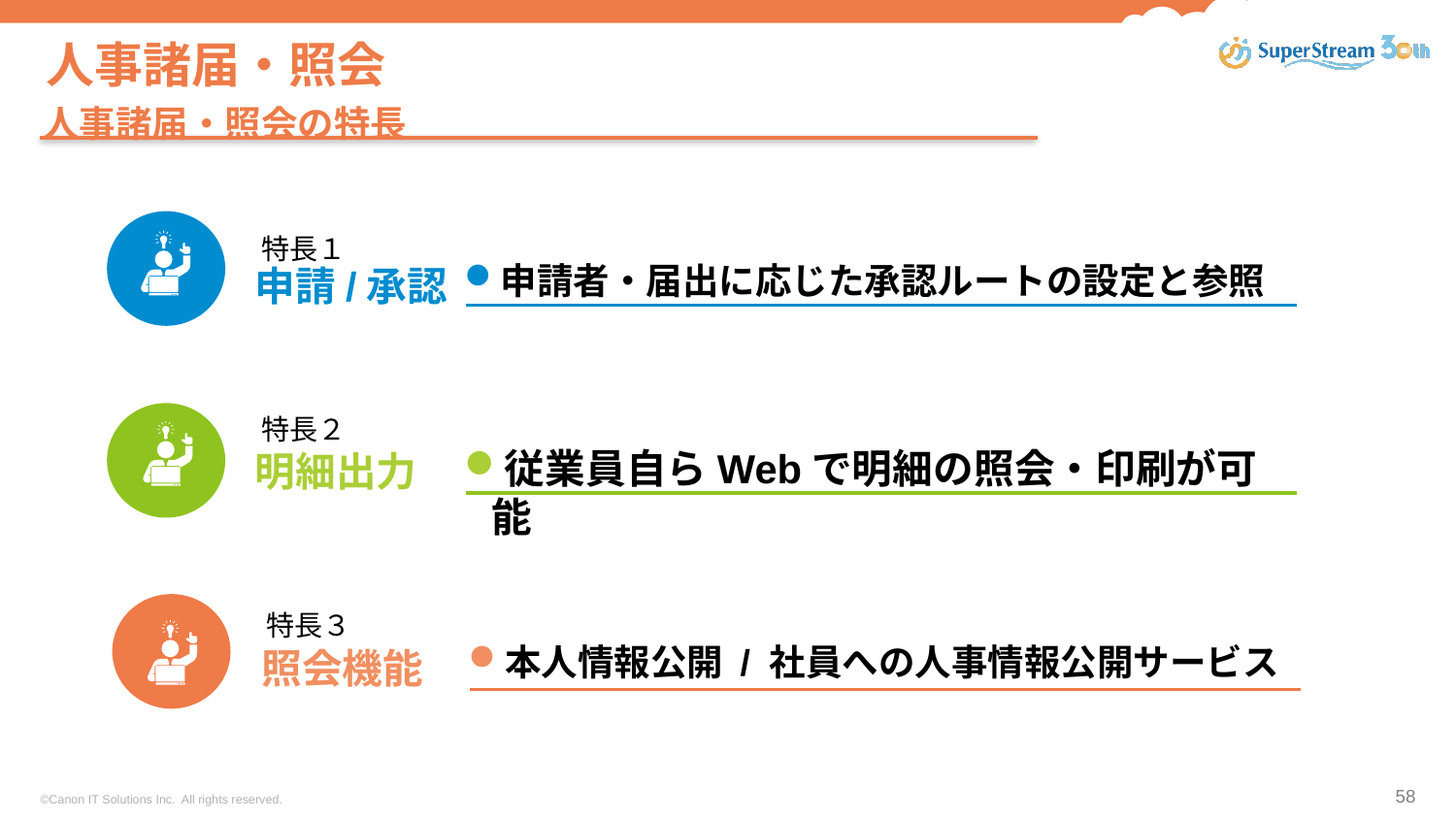

# 人事諸届・照会
人事諸届・照会の特長

特長１

申請者・届出に応じた承認ルートの設定と参照

申請/承認

特長２

従業員自らWebで明細の照会・印刷が可能

明細出力

特長３

本人情報公開 / 社員への人事情報公開サービス
照会機能
©Canon IT Solutions Inc.  All rights reserved.
58